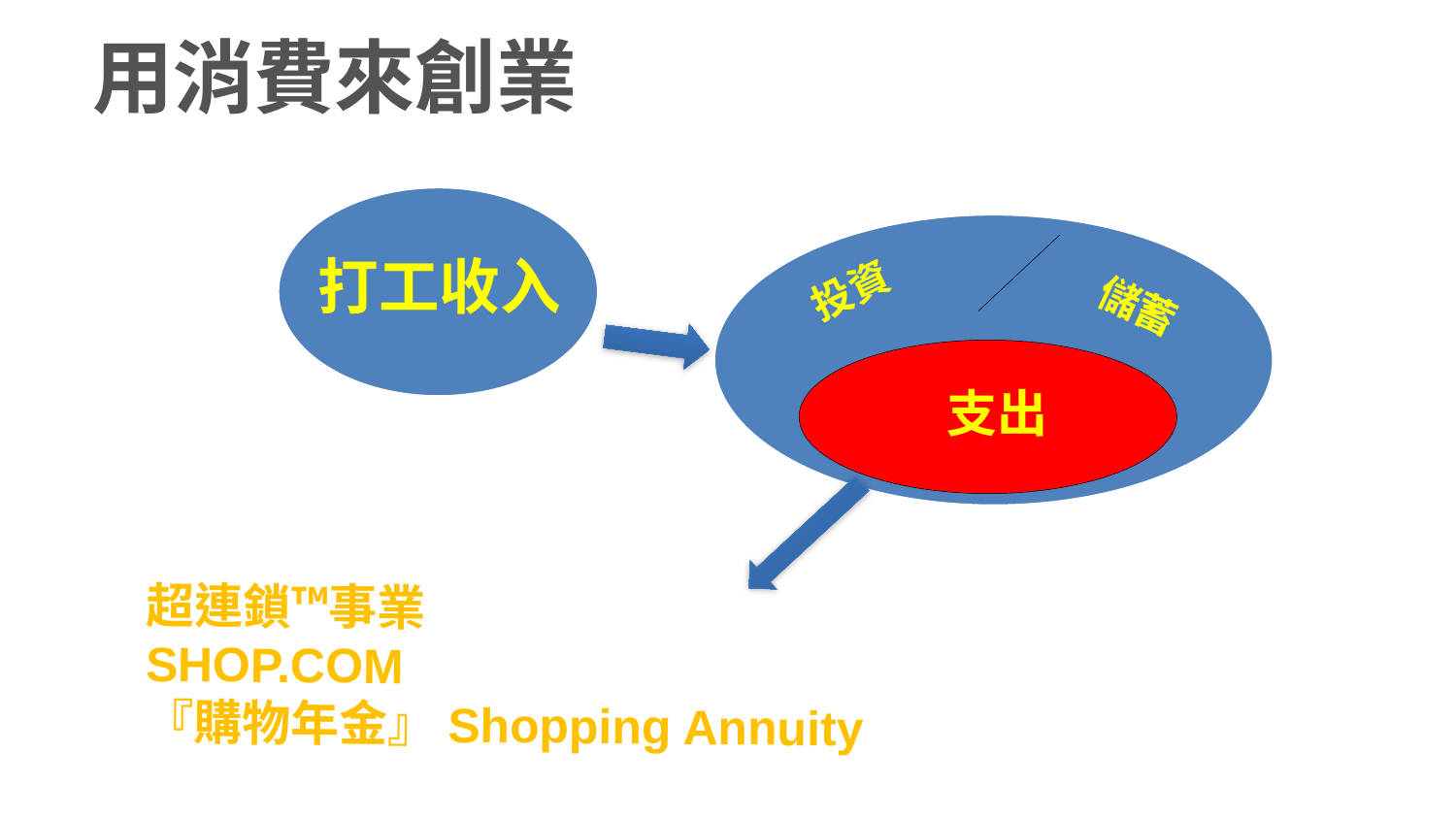

# 用消費來創業

打工收入
投資
儲蓄

支出

超連鎖™事業
SHOP.COM
『購物年金』Shopping Annuity